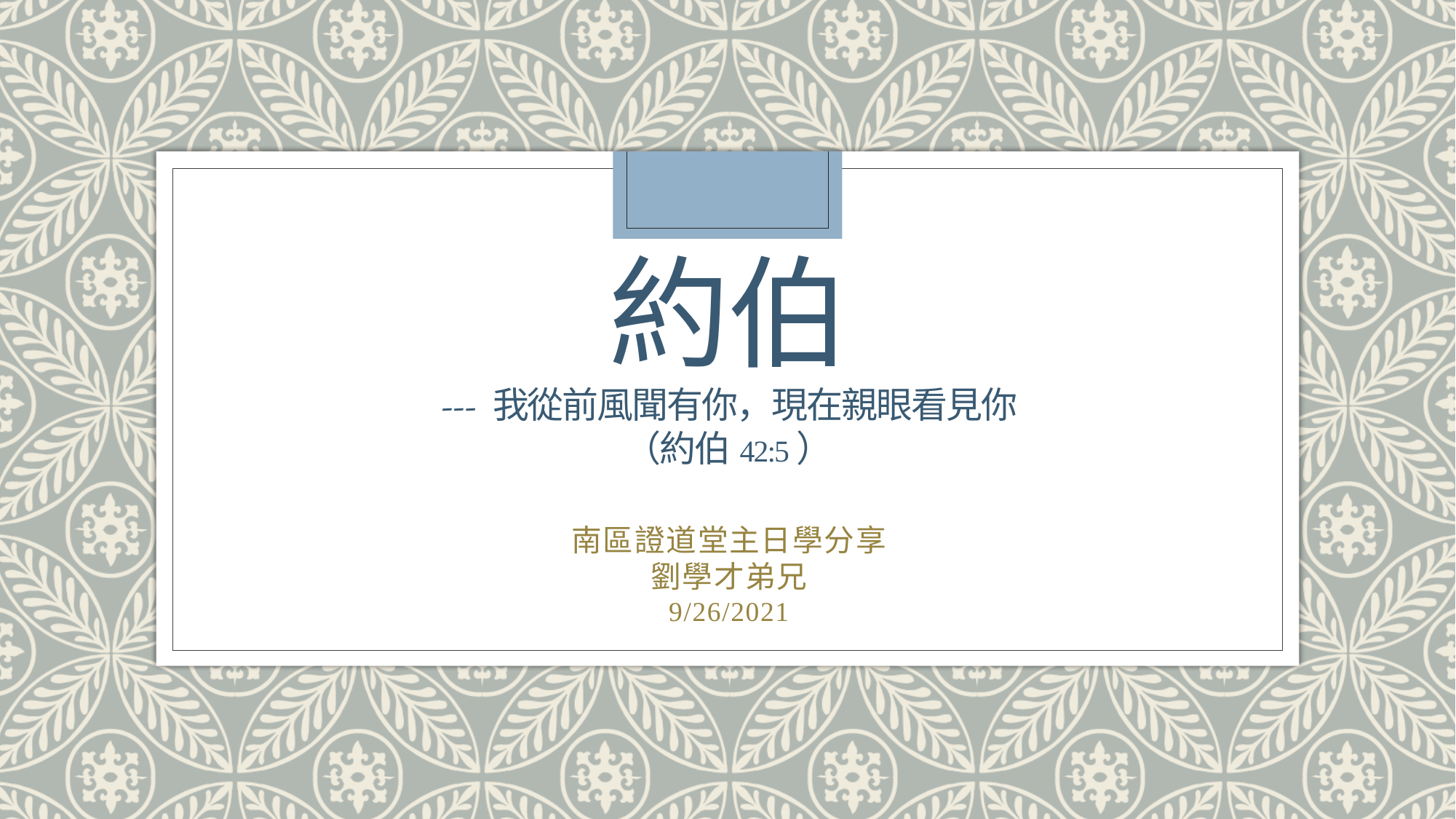

# 約伯 --- 我從前風聞有你，現在親眼看見你 （約伯42:5）
南區證道堂主日學分享
劉學才弟兄
9/26/2021